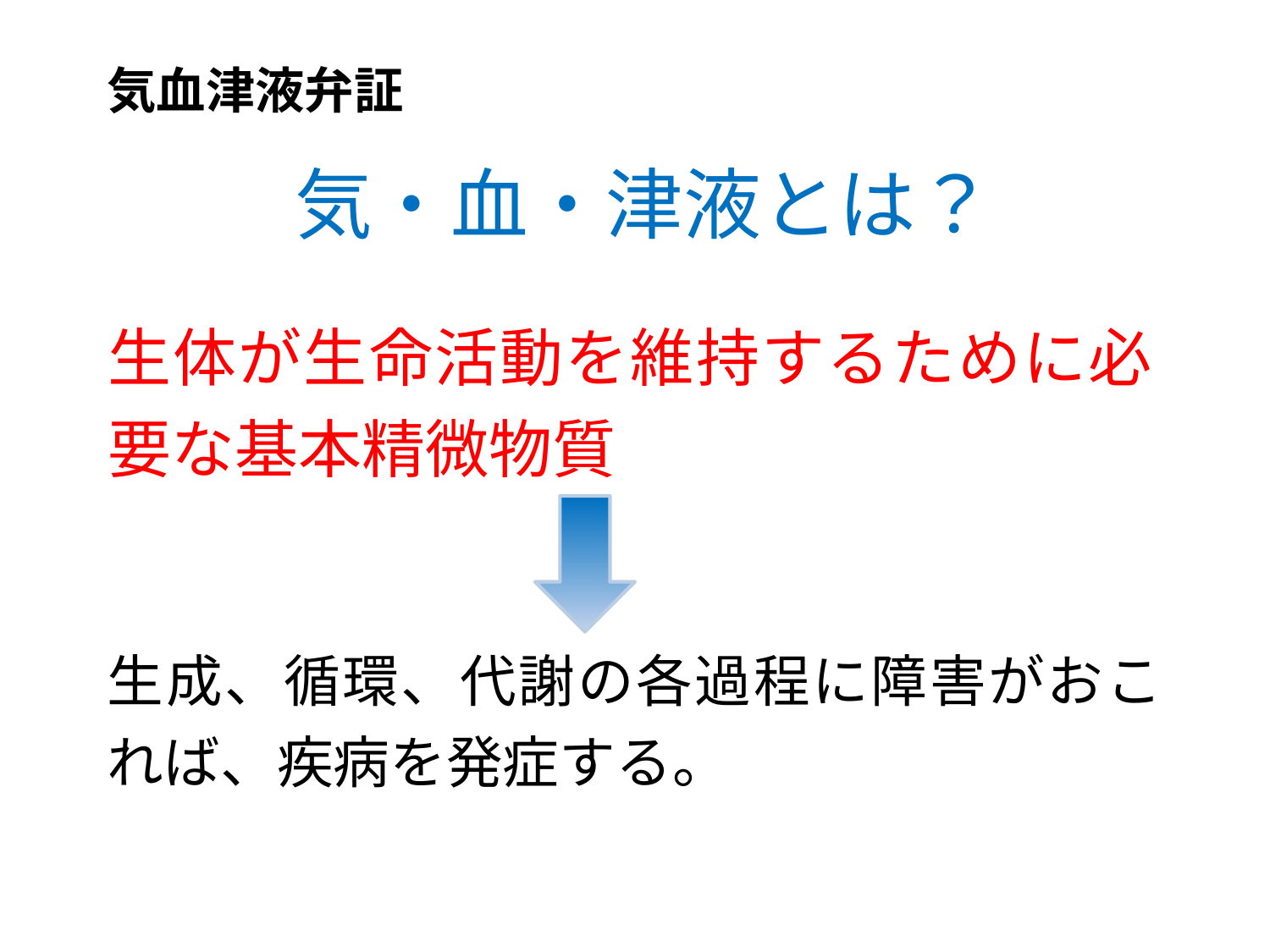

気血津液弁証
気・血・津液とは？
生体が生命活動を維持するために必要な基本精微物質

生成、循環、代謝の各過程に障害がおこれば、疾病を発症する。